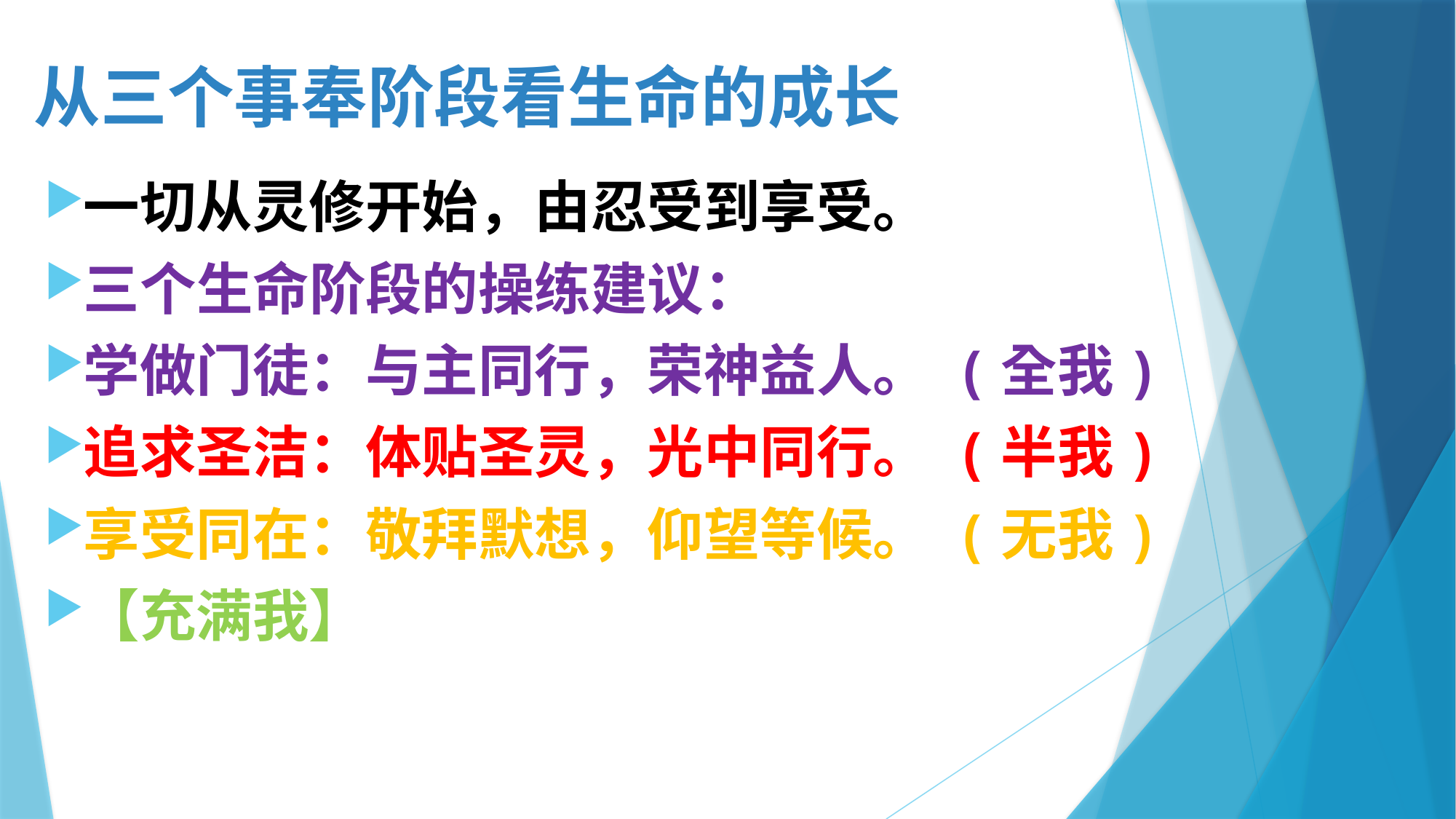

# 从三个事奉阶段看生命的成长
一切从灵修开始，由忍受到享受。
三个生命阶段的操练建议：
学做门徒：与主同行，荣神益人。 (全我)
追求圣洁：体贴圣灵，光中同行。 (半我)
享受同在：敬拜默想，仰望等候。 (无我)
【充满我】